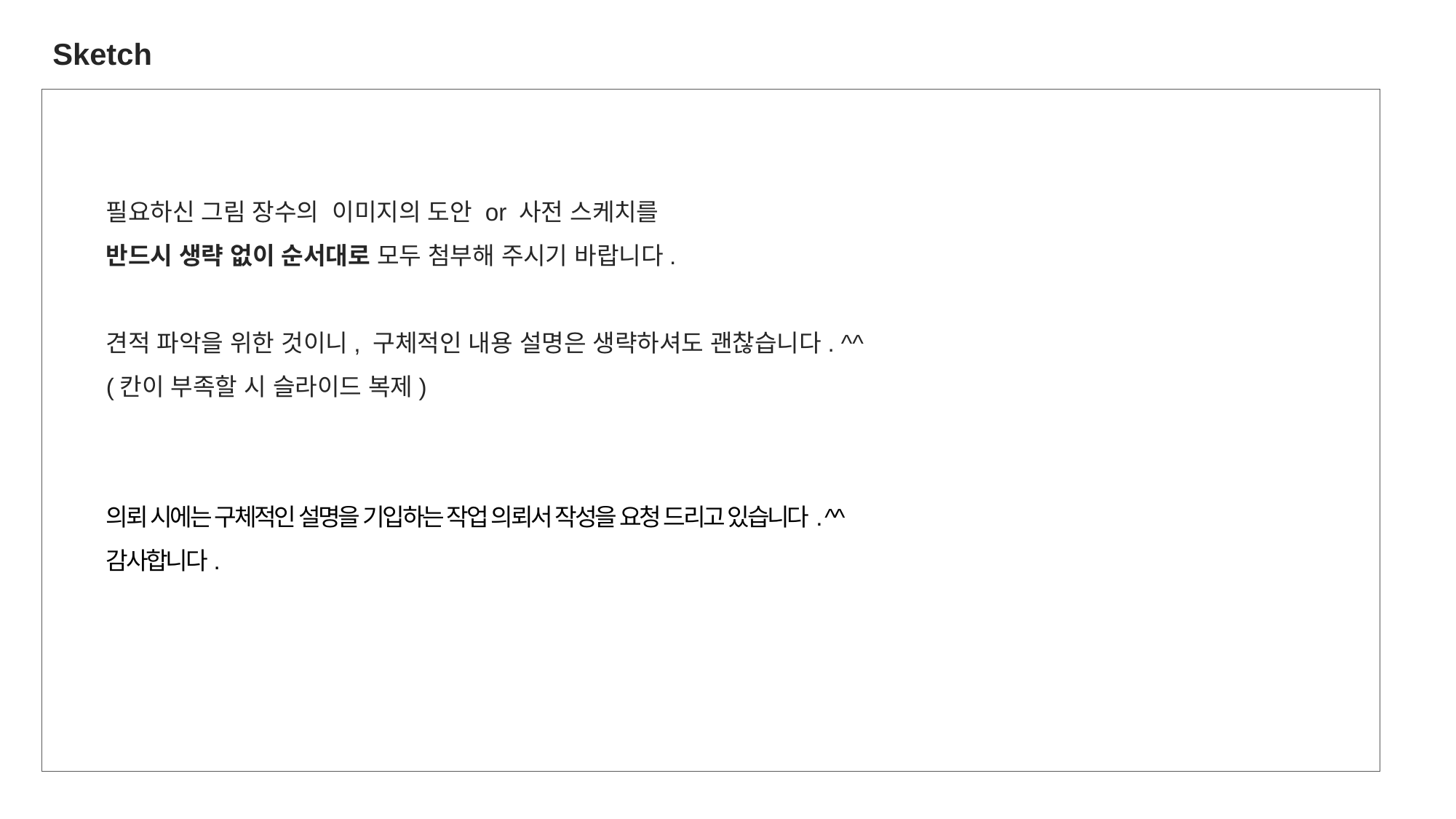

Sketch

필요하신 그림 장수의  이미지의 도안 or 사전 스케치를
반드시 생략 없이 순서대로 모두 첨부해 주시기 바랍니다.

견적 파악을 위한 것이니, 구체적인 내용 설명은 생략하셔도 괜찮습니다. ^^
(칸이 부족할 시 슬라이드 복제)

의뢰 시에는 구체적인 설명을 기입하는 작업 의뢰서 작성을 요청 드리고 있습니다. ^^
감사합니다.